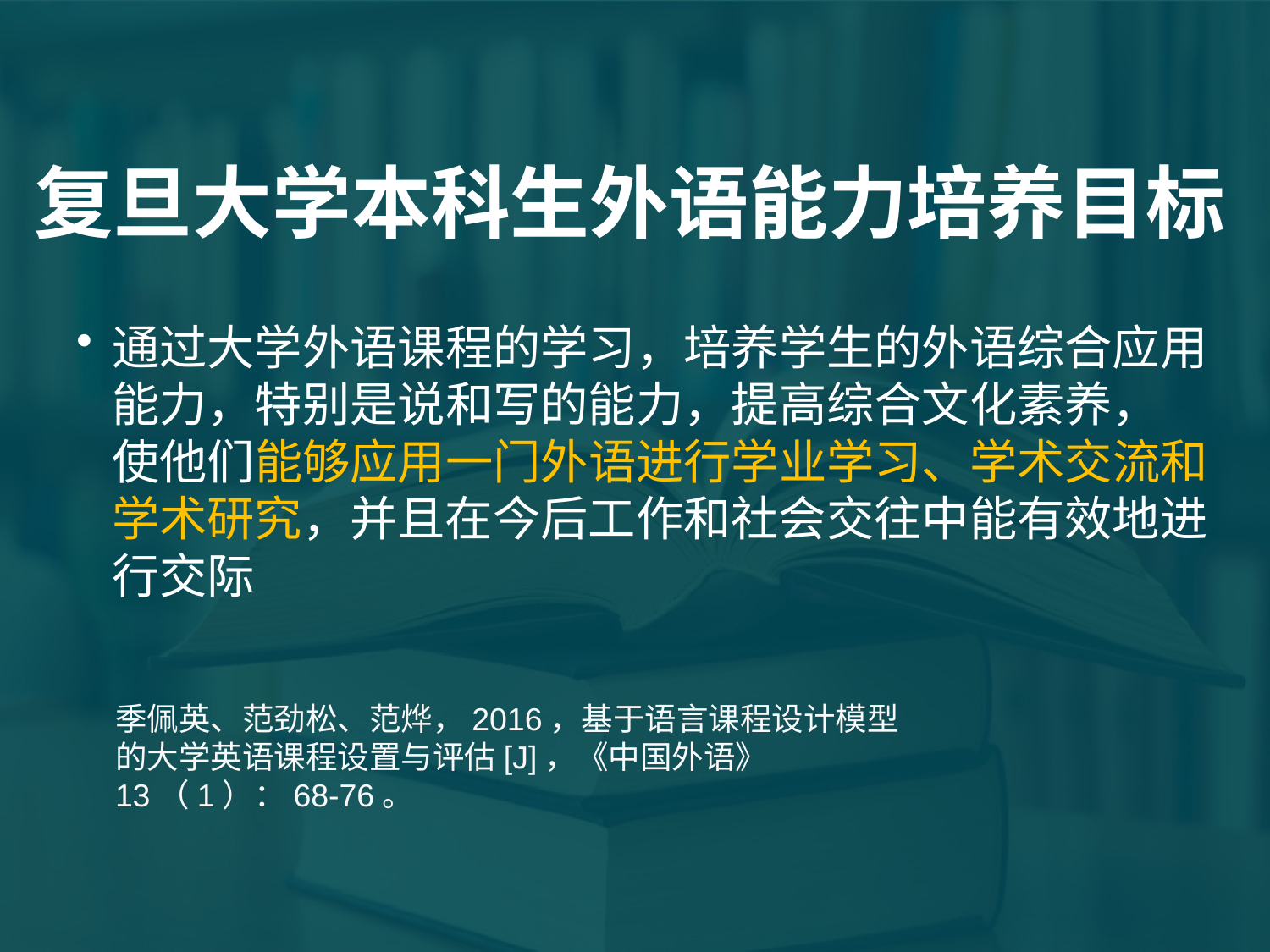

# 复旦大学本科生外语能力培养目标
通过大学外语课程的学习，培养学生的外语综合应用能力，特别是说和写的能力，提高综合文化素养， 使他们能够应用一门外语进行学业学习、学术交流和学术研究，并且在今后工作和社会交往中能有效地进行交际
季佩英、范劲松、范烨，2016，基于语言课程设计模型的大学英语课程设置与评估[J]，《中国外语》 13（1）：68-76。